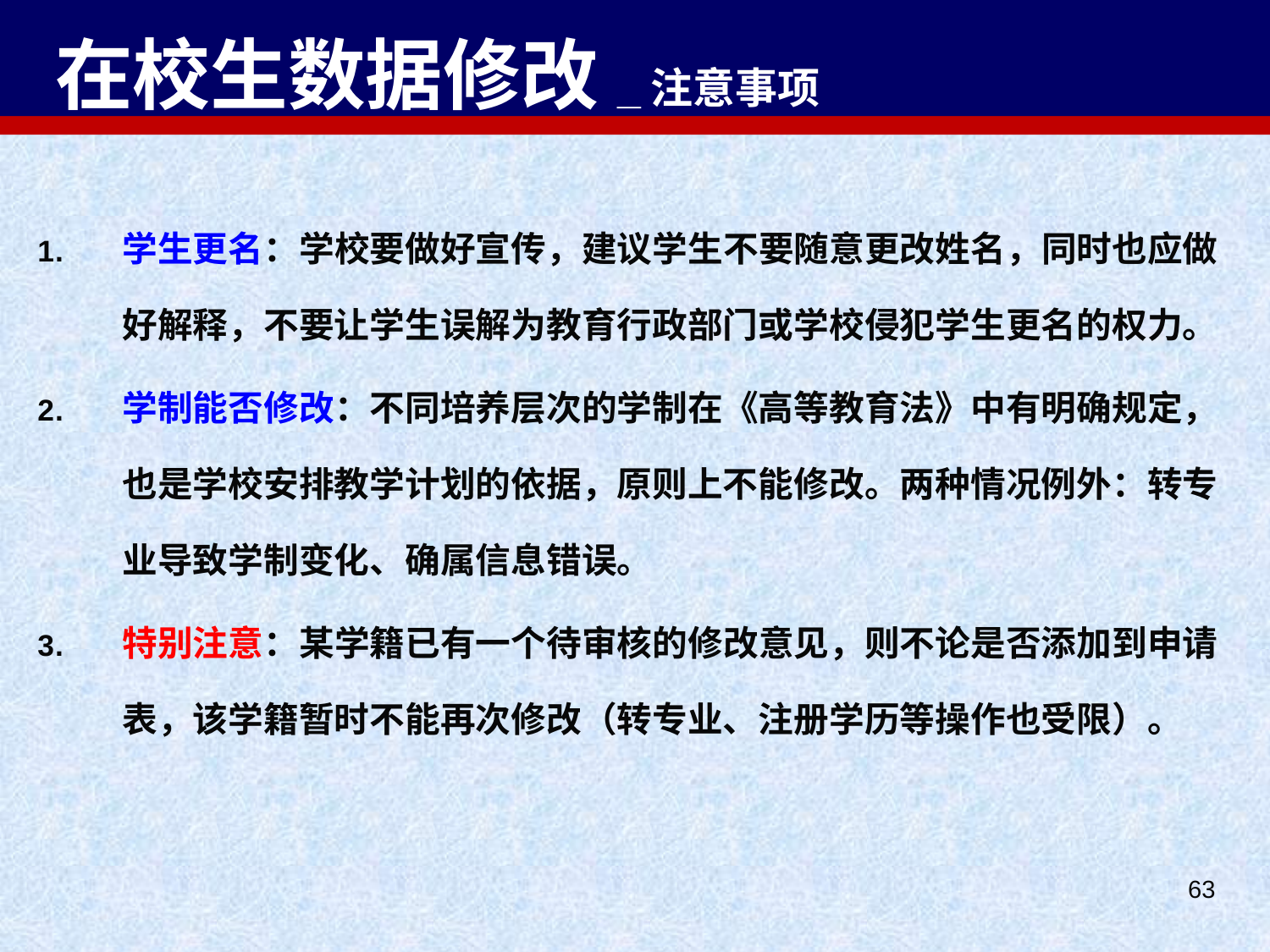

# 在校生数据修改_注意事项
学生更名：学校要做好宣传，建议学生不要随意更改姓名，同时也应做好解释，不要让学生误解为教育行政部门或学校侵犯学生更名的权力。
学制能否修改：不同培养层次的学制在《高等教育法》中有明确规定，也是学校安排教学计划的依据，原则上不能修改。两种情况例外：转专业导致学制变化、确属信息错误。
特别注意：某学籍已有一个待审核的修改意见，则不论是否添加到申请表，该学籍暂时不能再次修改（转专业、注册学历等操作也受限）。
63